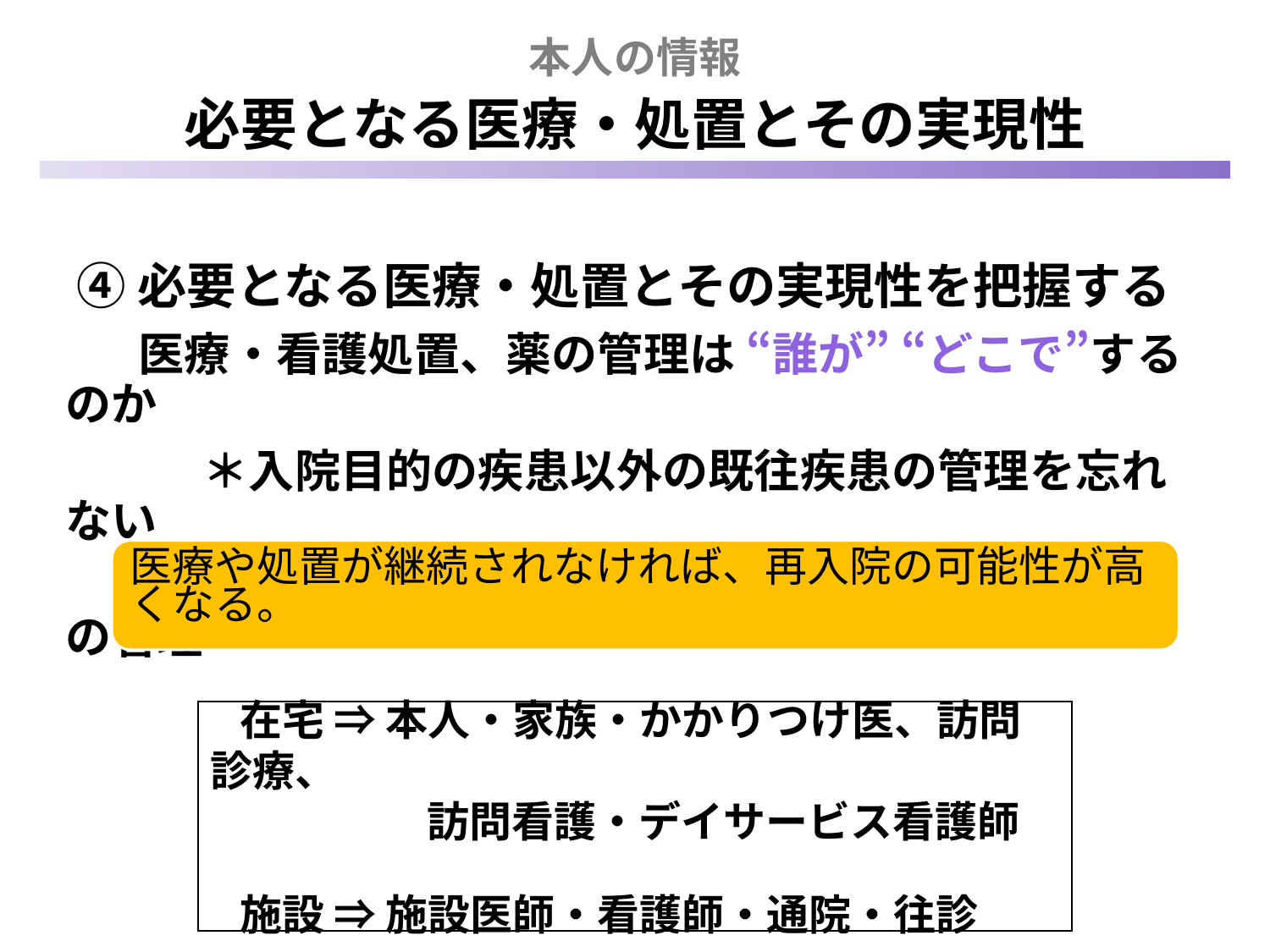

本人の情報
必要となる医療・処置とその実現性

 ④必要となる医療・処置とその実現性を把握する
      医療・看護処置、薬の管理は “誰が” “どこで”するのか
　　　＊入院目的の疾患以外の既往疾患の管理を忘れない
　　　＊投薬をほとんど受けたことがない高齢者の薬の管理

医療や処置が継続されなければ、再入院の可能性が高くなる。
  在宅 ⇒ 本人・家族・かかりつけ医、訪問診療、
　  　　　   訪問看護・デイサービス看護師
  施設 ⇒ 施設医師・看護師・通院・往診